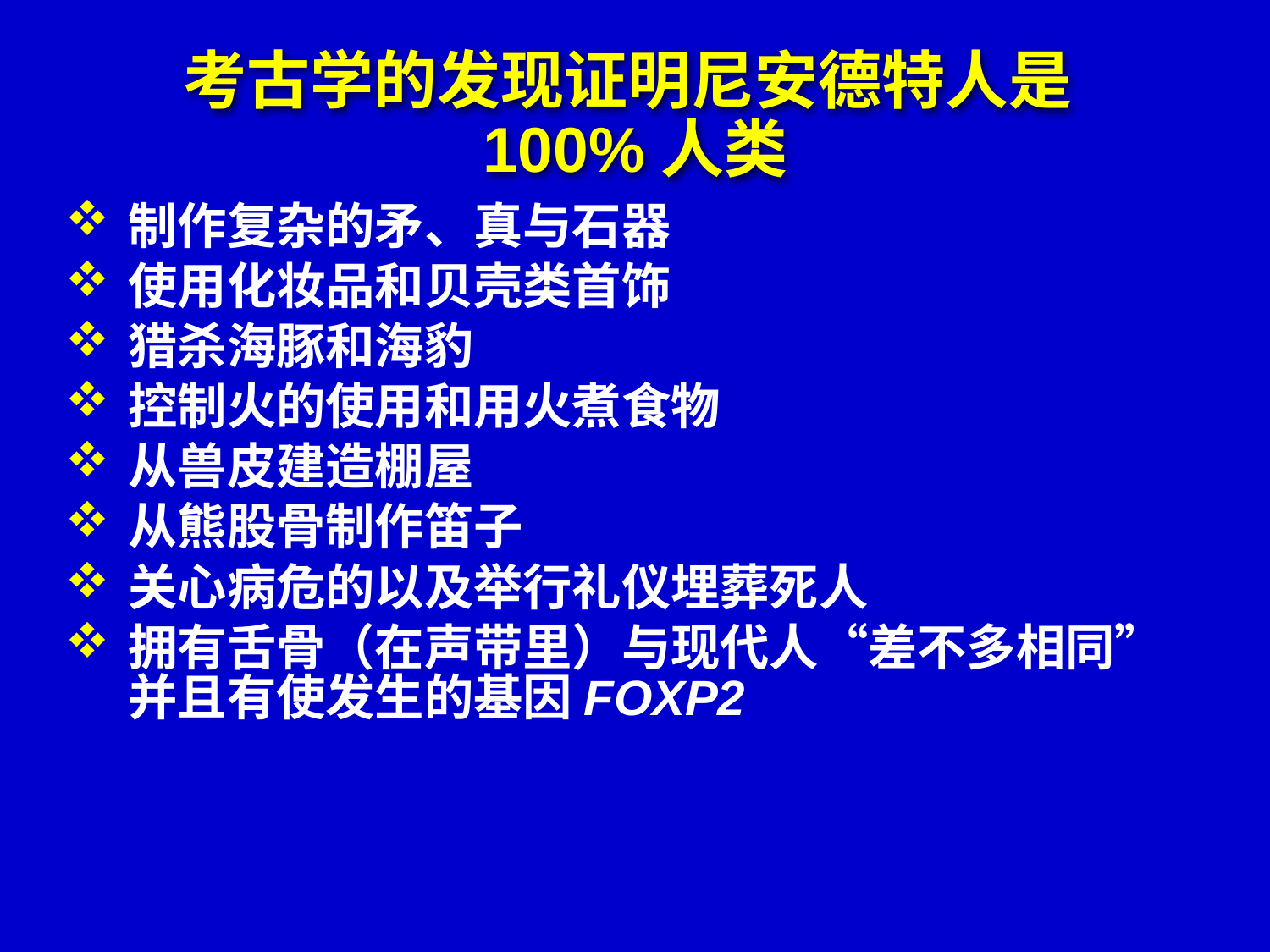

# 尼安德特人—考古学
考古学的发现证明尼安德特人是100%人类
制作复杂的矛、真与石器
使用化妆品和贝壳类首饰
猎杀海豚和海豹
控制火的使用和用火煮食物
从兽皮建造棚屋
从熊股骨制作笛子
关心病危的以及举行礼仪埋葬死人
拥有舌骨（在声带里）与现代人“差不多相同”并且有使发生的基因FOXP2